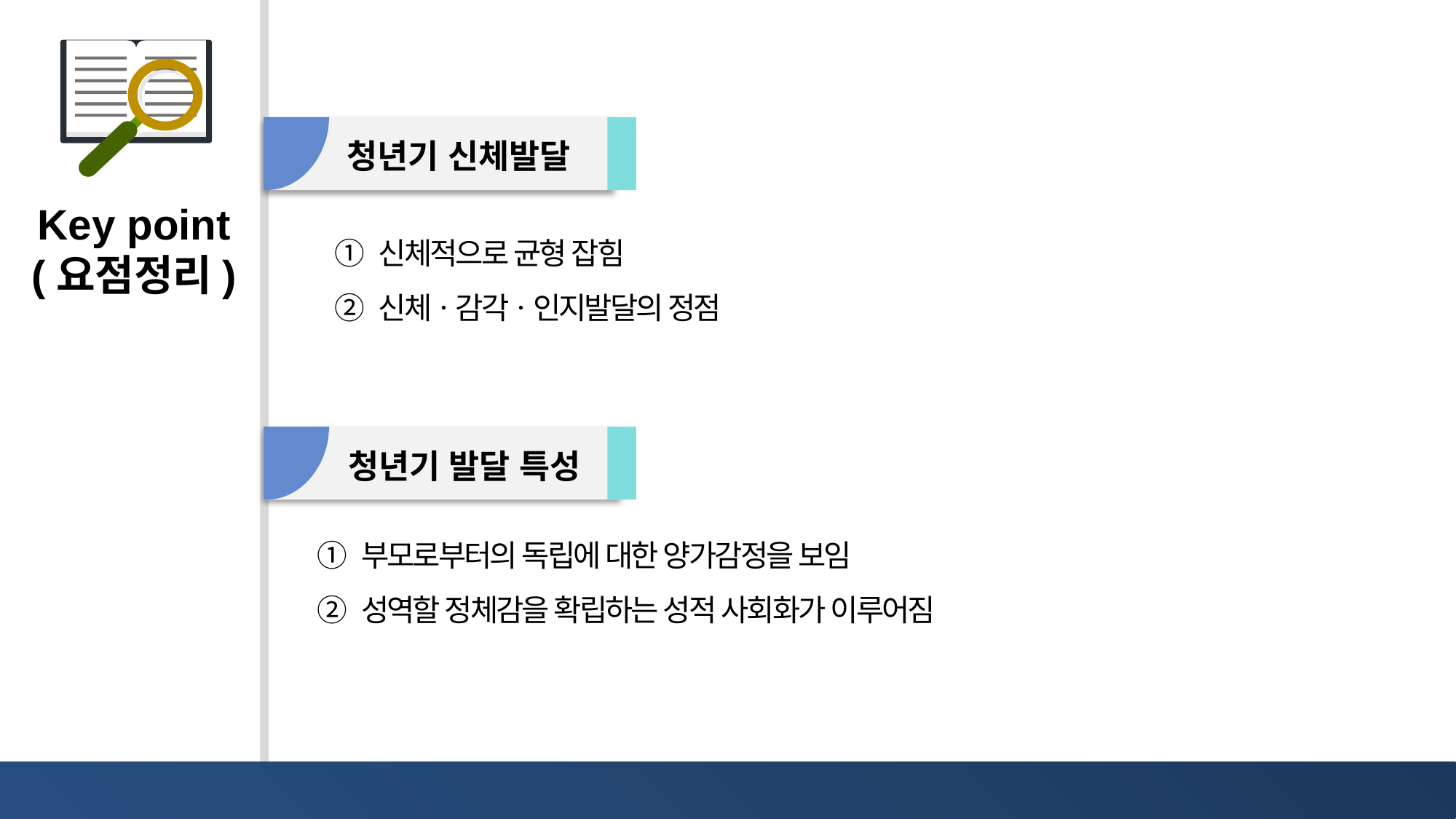

청년기 신체발달
① 신체적으로 균형 잡힘
② 신체ㆍ감각ㆍ인지발달의 정점

청년기 발달 특성
① 부모로부터의 독립에 대한 양가감정을 보임
② 성역할 정체감을 확립하는 성적 사회화가 이루어짐